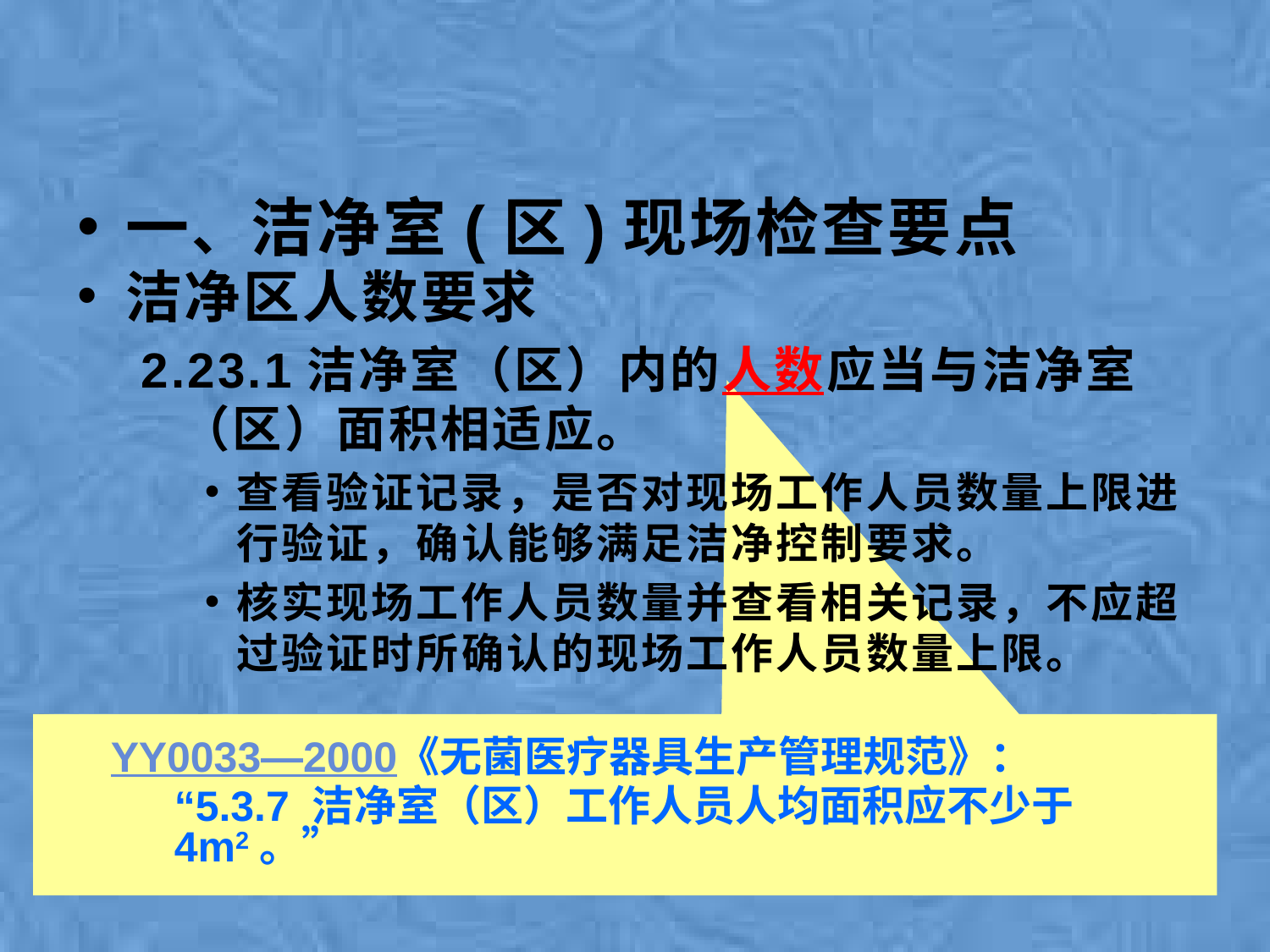

一、洁净室(区)现场检查要点
洁净区人数要求
2.23.1洁净室（区）内的人数应当与洁净室（区）面积相适应。
查看验证记录，是否对现场工作人员数量上限进行验证，确认能够满足洁净控制要求。
核实现场工作人员数量并查看相关记录，不应超过验证时所确认的现场工作人员数量上限。
YY0033—2000《无菌医疗器具生产管理规范》：
“5.3.7 洁净室（区）工作人员人均面积应不少于4m2。”